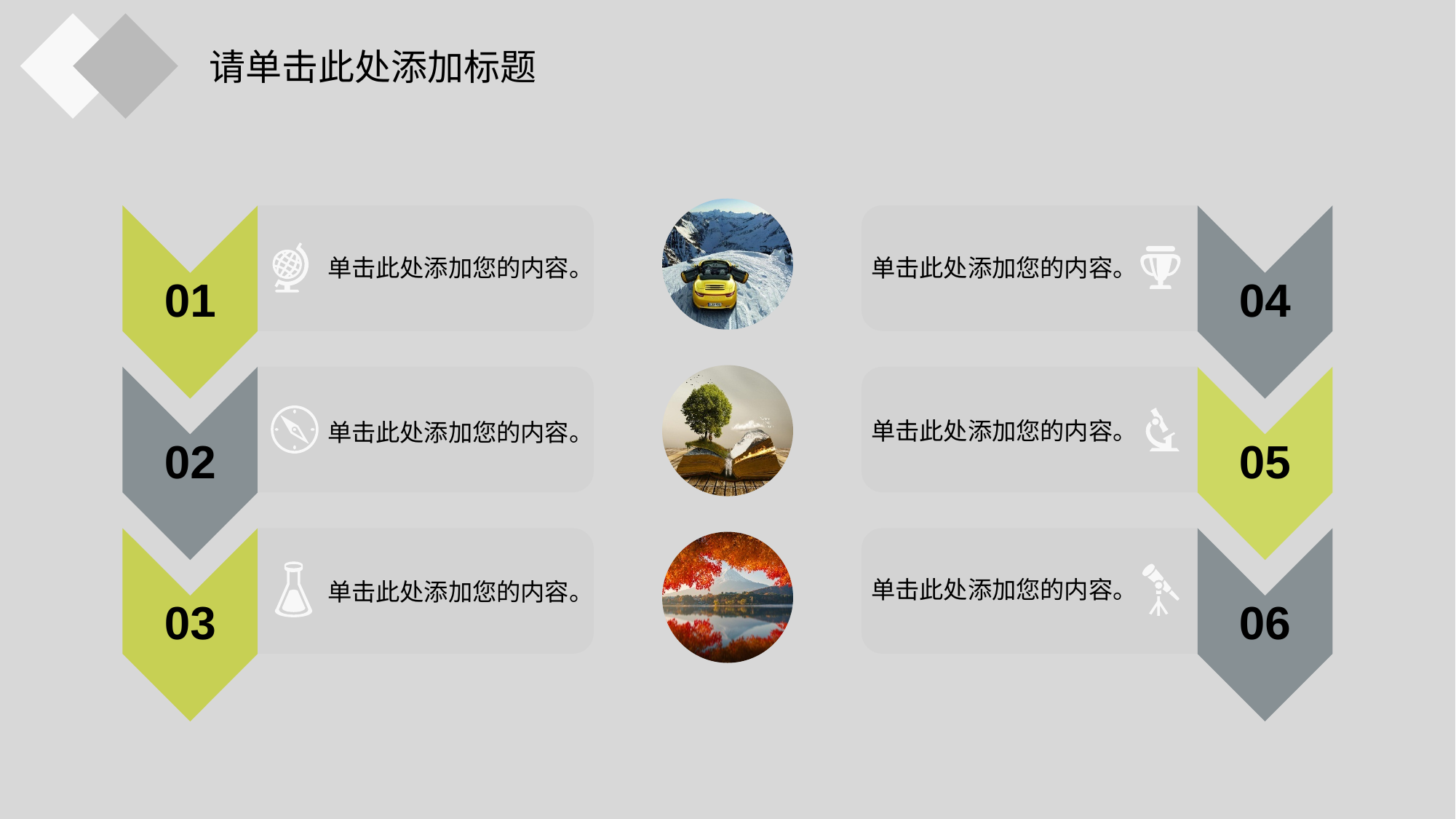

请单击此处添加标题

01

单击此处添加您的内容。
04

单击此处添加您的内容。

05
单击此处添加您的内容。
02

单击此处添加您的内容。

03
单击此处添加您的内容。

06
单击此处添加您的内容。